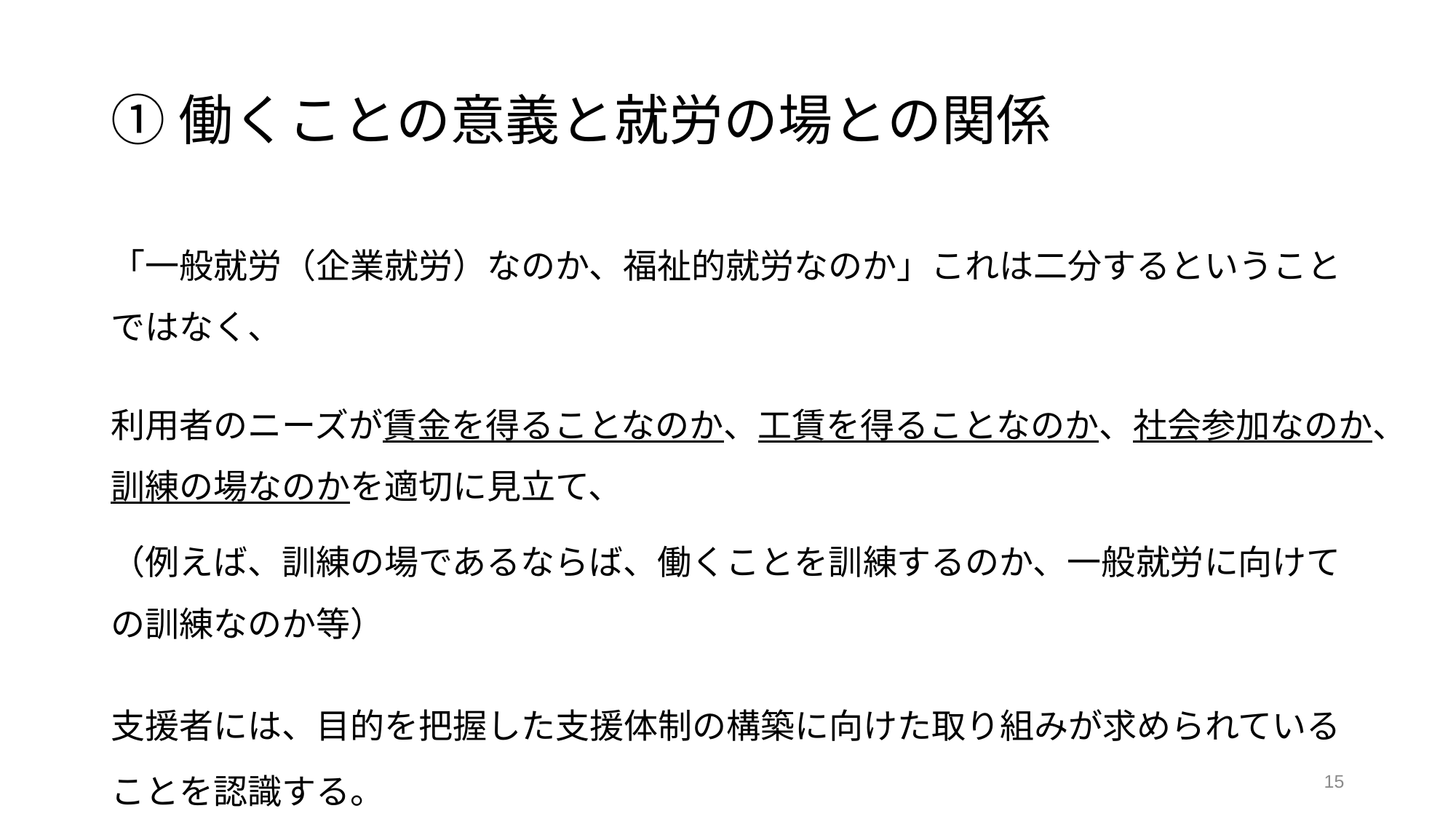

# ①働くことの意義と就労の場との関係
「一般就労（企業就労）なのか、福祉的就労なのか」これは二分するということではなく、

利用者のニーズが賃金を得ることなのか、工賃を得ることなのか、社会参加なのか、訓練の場なのかを適切に見立て、
（例えば、訓練の場であるならば、働くことを訓練するのか、一般就労に向けての訓練なのか等）

支援者には、目的を把握した支援体制の構築に向けた取り組みが求められていることを認識する。
15